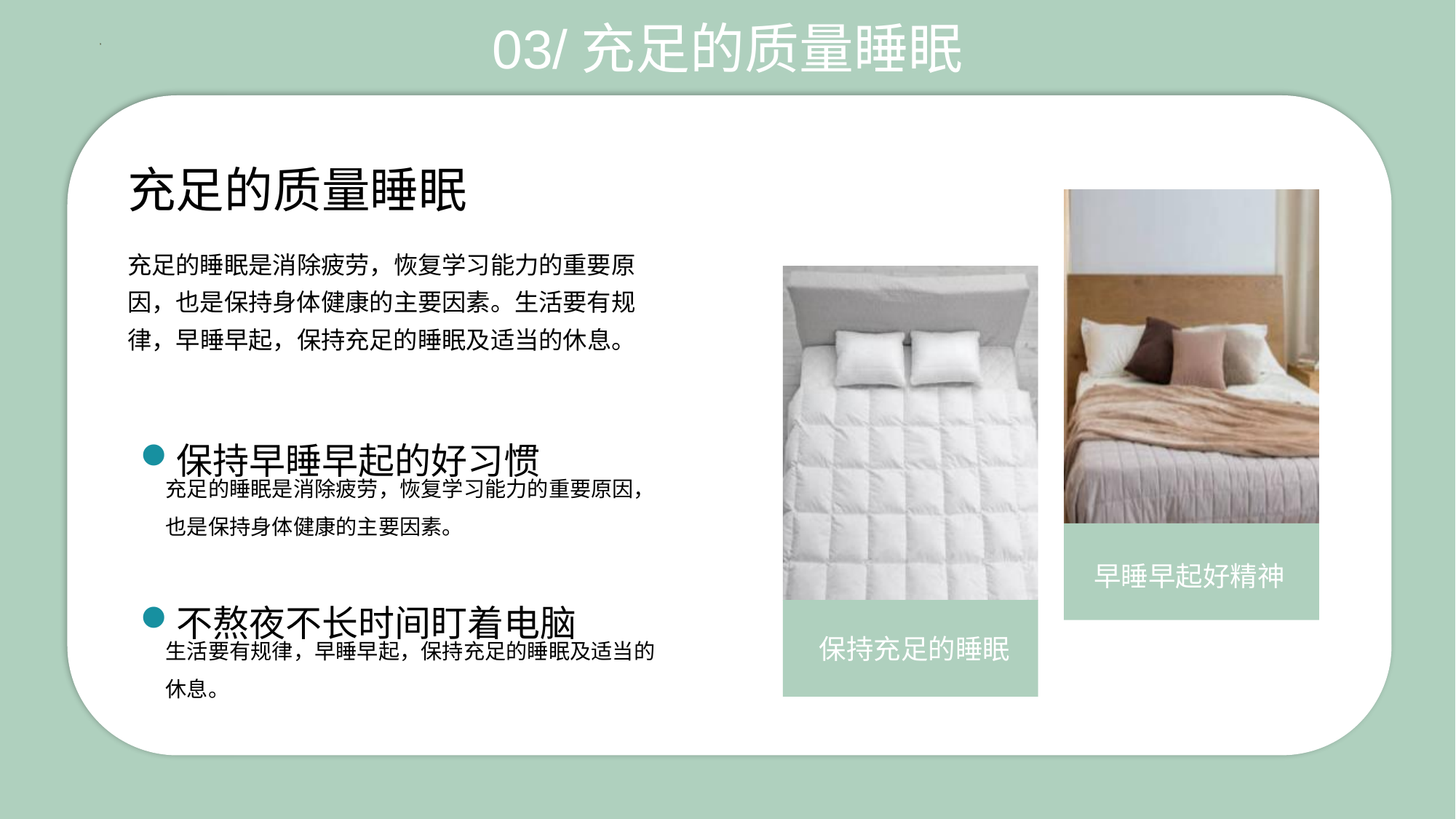

03/充足的质量睡眠

充足的质量睡眠

充足的睡眠是消除疲劳，恢复学习能力的重要原因，也是保持身体健康的主要因素。生活要有规律，早睡早起，保持充足的睡眠及适当的休息。

保持早睡早起的好习惯
充足的睡眠是消除疲劳，恢复学习能力的重要原因，也是保持身体健康的主要因素。

不熬夜不长时间盯着电脑
早睡早起好精神

生活要有规律，早睡早起，保持充足的睡眠及适当的休息。
保持充足的睡眠